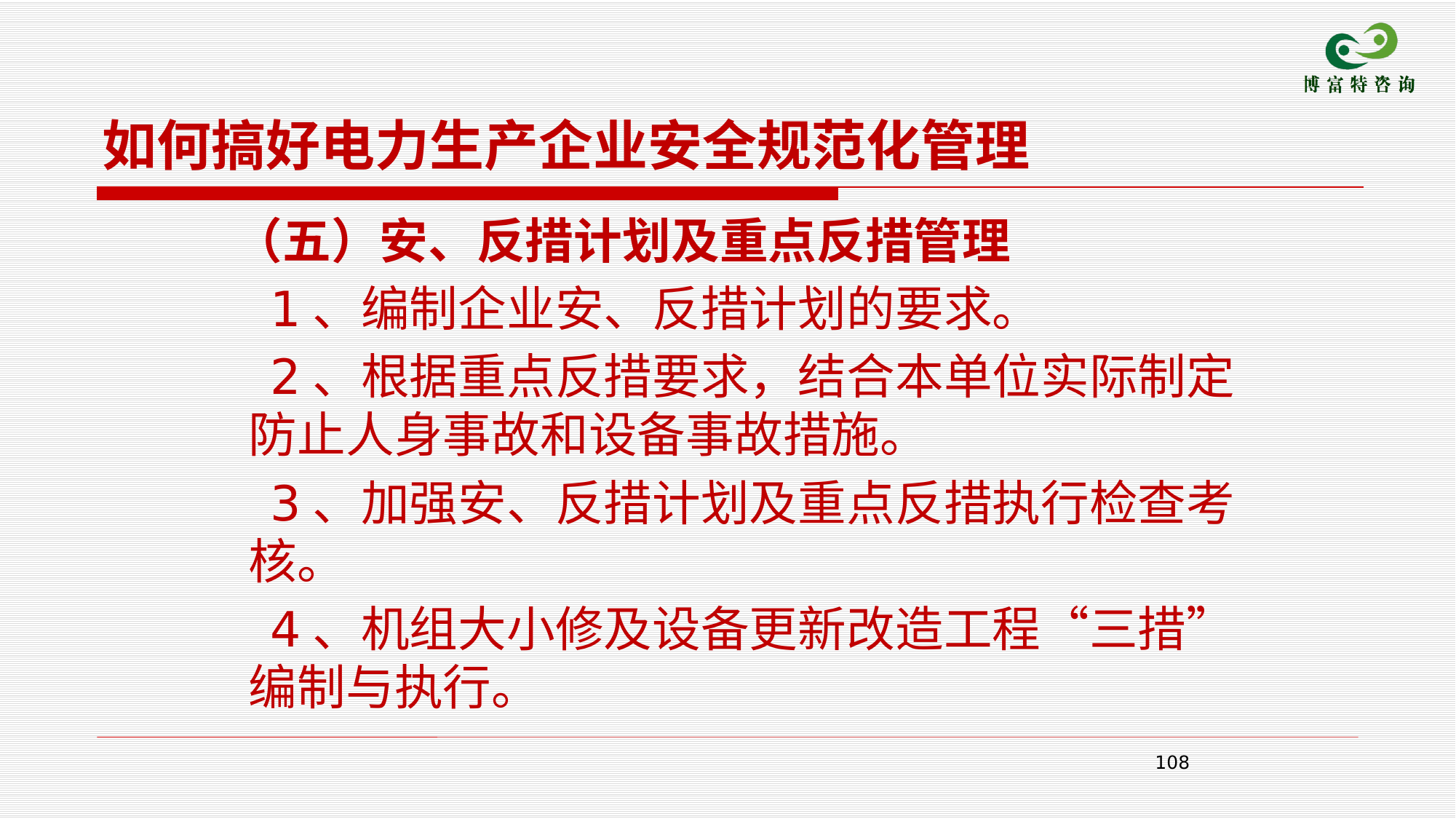

如何搞好电力生产企业安全规范化管理
    （五）安、反措计划及重点反措管理
     1、编制企业安、反措计划的要求。
     2、根据重点反措要求，结合本单位实际制定防止人身事故和设备事故措施。
     3、加强安、反措计划及重点反措执行检查考核。
     4、机组大小修及设备更新改造工程“三措”编制与执行。

108